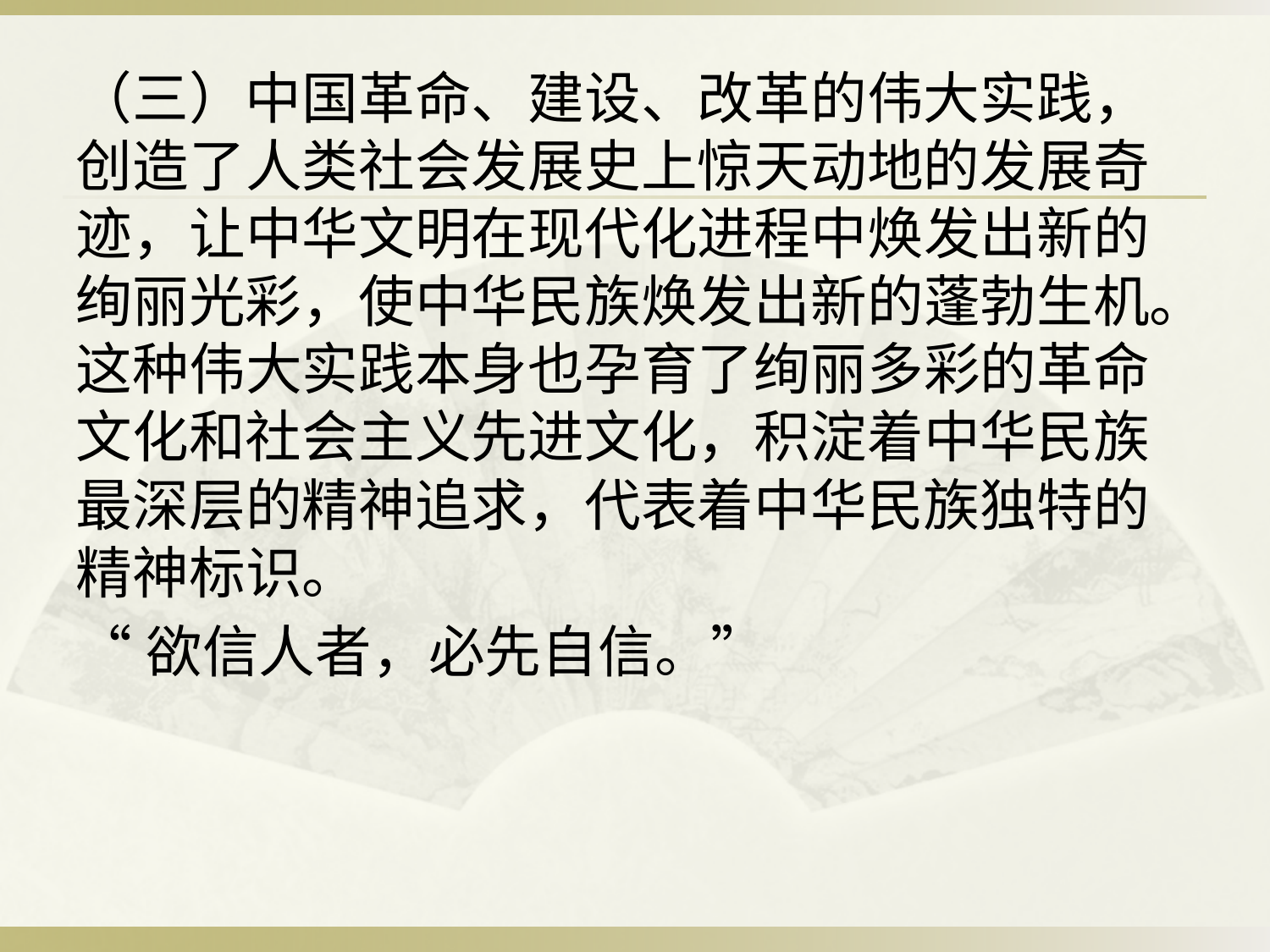

（三）中国革命、建设、改革的伟大实践，创造了人类社会发展史上惊天动地的发展奇迹，让中华文明在现代化进程中焕发出新的绚丽光彩，使中华民族焕发出新的蓬勃生机。这种伟大实践本身也孕育了绚丽多彩的革命文化和社会主义先进文化，积淀着中华民族最深层的精神追求，代表着中华民族独特的精神标识。
“欲信人者，必先自信。”